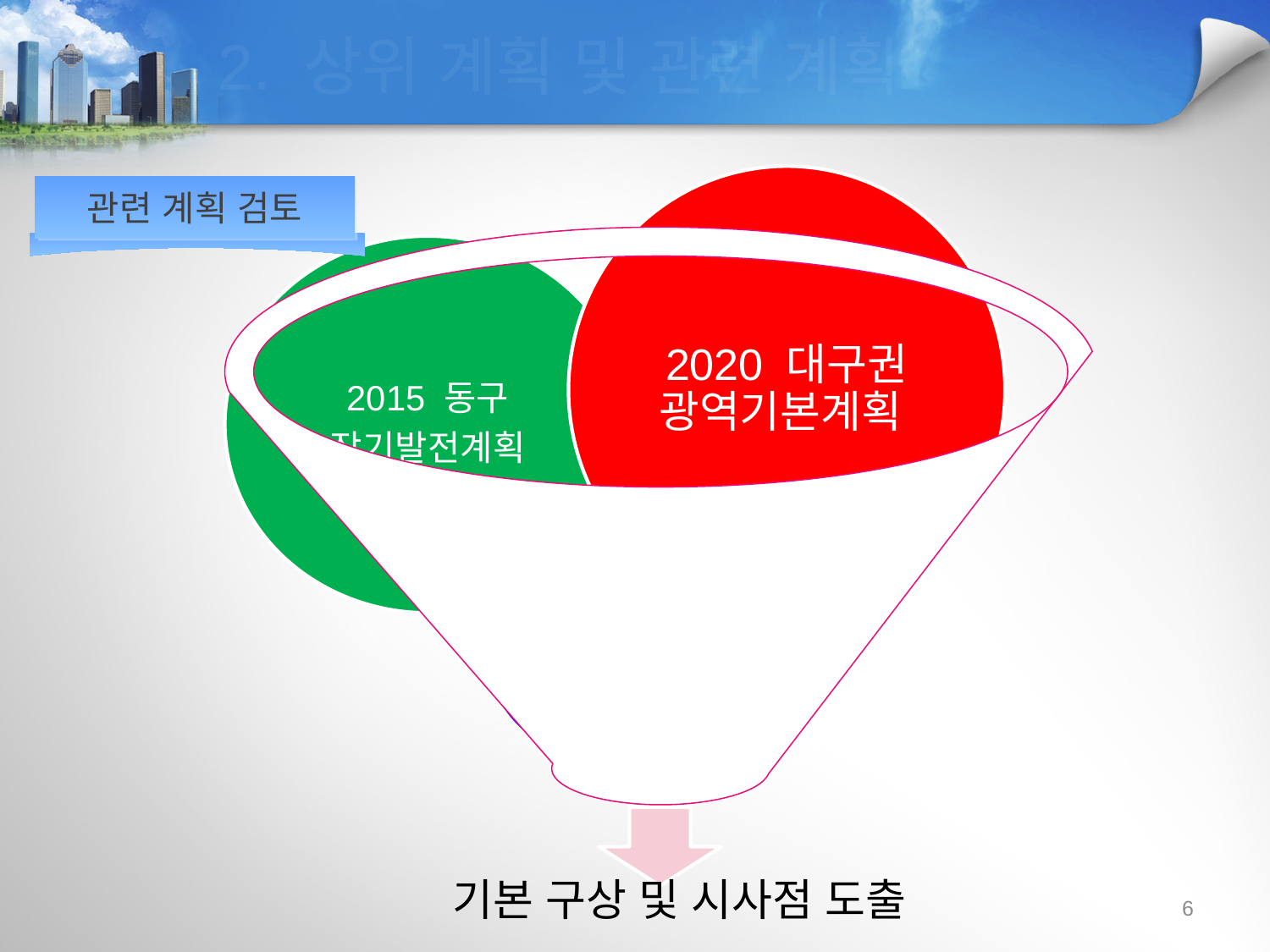

# 2. 상위 계획 및 관련 계획

2020 대구권 광역기본계획
관련 계획 검토

2015 동구
장기발전계획

부분 관련계획

기본 구상 및 시사점 도출

6